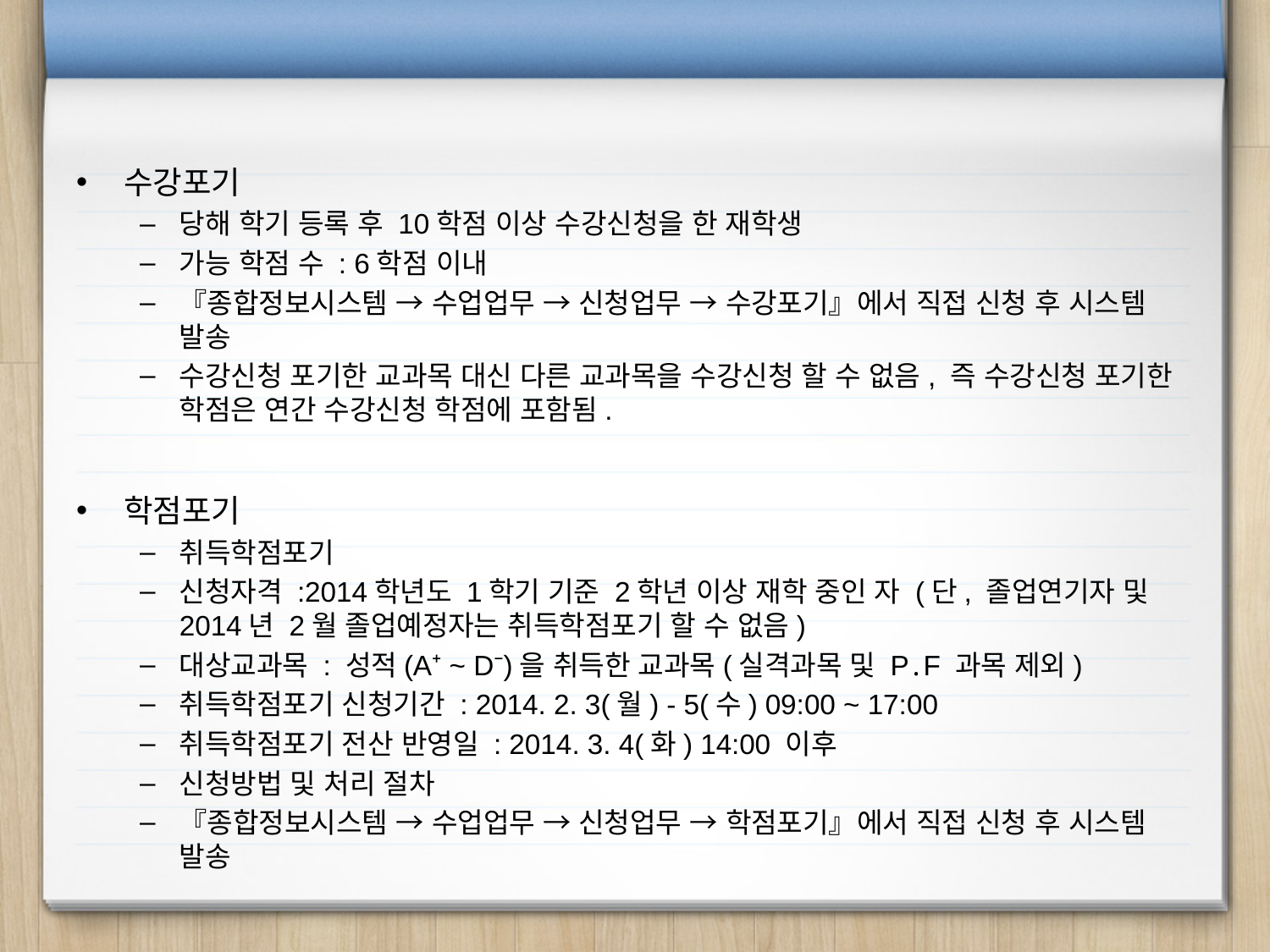

수강포기
당해 학기 등록 후 10학점 이상 수강신청을 한 재학생
가능 학점 수 : 6학점 이내
『종합정보시스템 → 수업업무 → 신청업무 → 수강포기』에서 직접 신청 후 시스템 발송
수강신청 포기한 교과목 대신 다른 교과목을 수강신청 할 수 없음, 즉 수강신청 포기한 학점은 연간 수강신청 학점에 포함됨.

학점포기
취득학점포기
신청자격 :2014학년도 1학기 기준 2학년 이상 재학 중인 자 (단, 졸업연기자 및 2014년 2월 졸업예정자는 취득학점포기 할 수 없음)
대상교과목 : 성적(A⁺ ~ D⁻)을 취득한 교과목(실격과목 및 P․F 과목 제외)
취득학점포기 신청기간 : 2014. 2. 3(월) - 5(수) 09:00 ~ 17:00
취득학점포기 전산 반영일 : 2014. 3. 4(화) 14:00 이후
신청방법 및 처리 절차
『종합정보시스템 → 수업업무 → 신청업무 → 학점포기』에서 직접 신청 후 시스템 발송